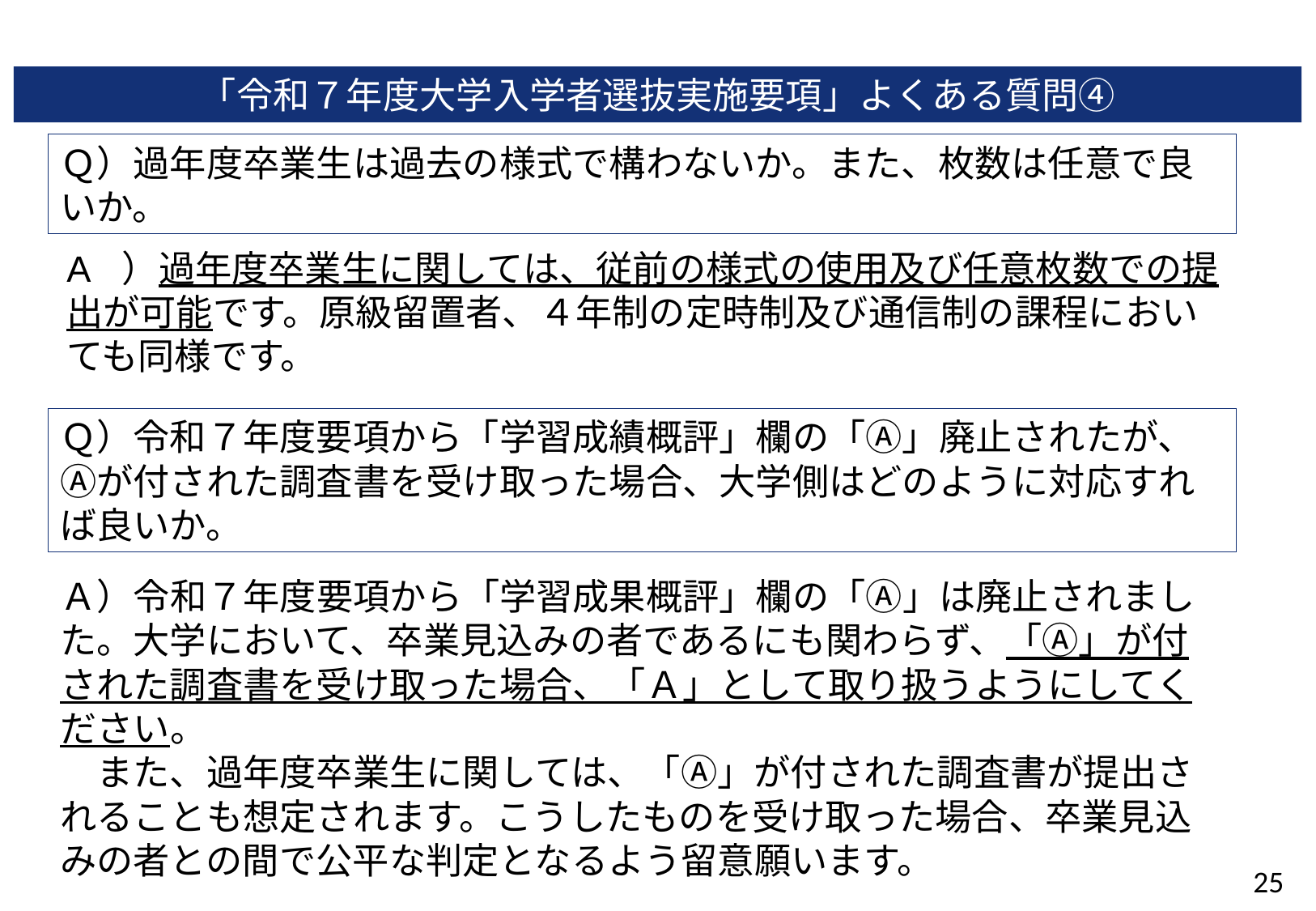

「令和７年度大学入学者選抜実施要項」よくある質問④
Ｑ）過年度卒業生は過去の様式で構わないか。また、枚数は任意で良いか。
A ）過年度卒業生に関しては、従前の様式の使用及び任意枚数での提出が可能です。原級留置者、４年制の定時制及び通信制の課程においても同様です。
Ｑ）令和７年度要項から「学習成績概評」欄の「Ⓐ」廃止されたが、Ⓐが付された調査書を受け取った場合、大学側はどのように対応すれば良いか。
Ａ）令和７年度要項から「学習成果概評」欄の「Ⓐ」は廃止されました。大学において、卒業見込みの者であるにも関わらず、「Ⓐ」が付された調査書を受け取った場合、「Ａ」として取り扱うようにしてください。
　また、過年度卒業生に関しては、「Ⓐ」が付された調査書が提出されることも想定されます。こうしたものを受け取った場合、卒業見込みの者との間で公平な判定となるよう留意願います。
25